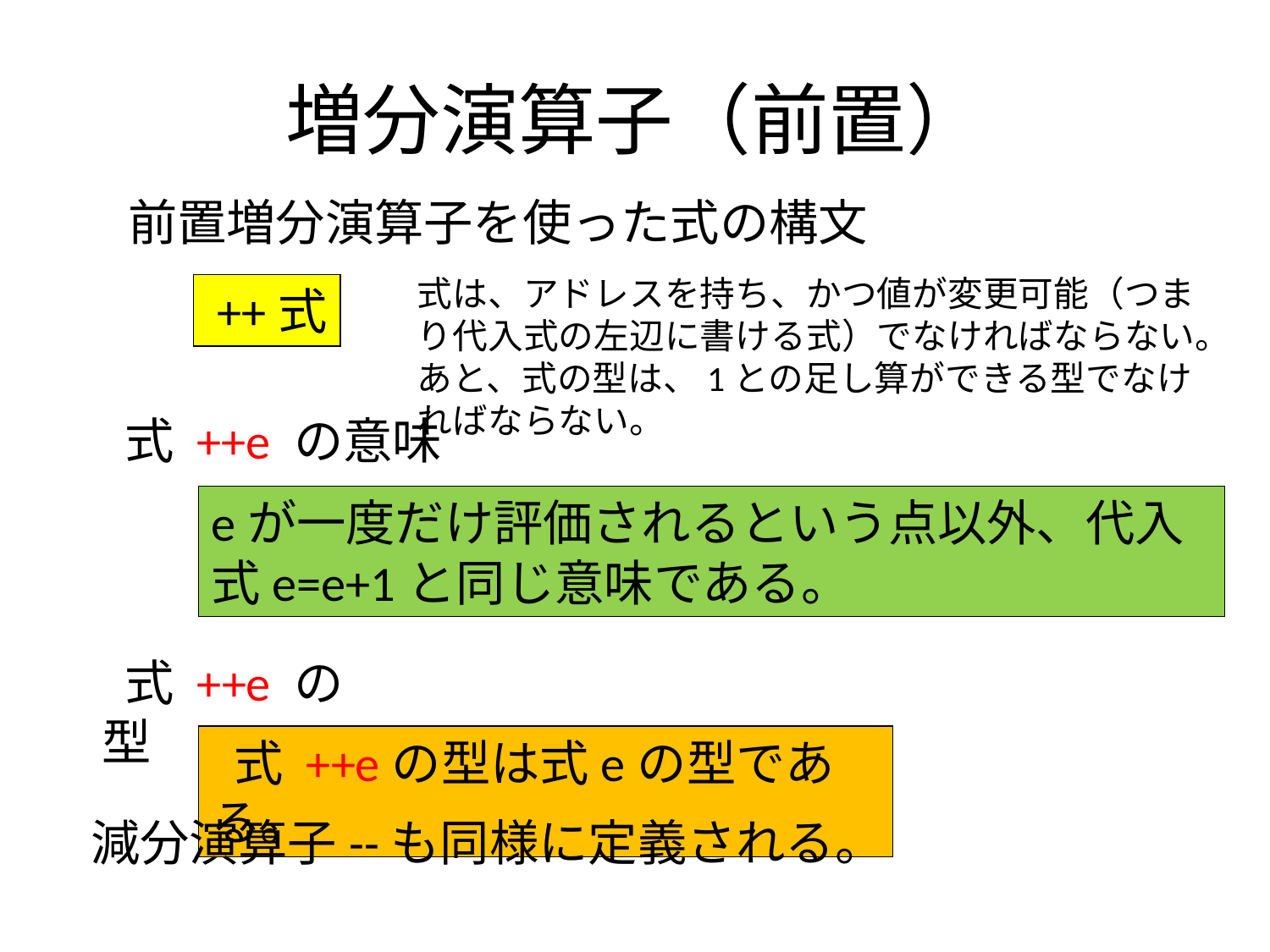

# 増分演算子（前置）
前置増分演算子を使った式の構文
式は、アドレスを持ち、かつ値が変更可能（つまり代入式の左辺に書ける式）でなければならない。あと、式の型は、1との足し算ができる型でなければならない。
 ++式
 式 ++e の意味
eが一度だけ評価されるという点以外、代入式e=e+1と同じ意味である。
 式 ++e の型
 式 ++eの型は式eの型である。
減分演算子--も同様に定義される。